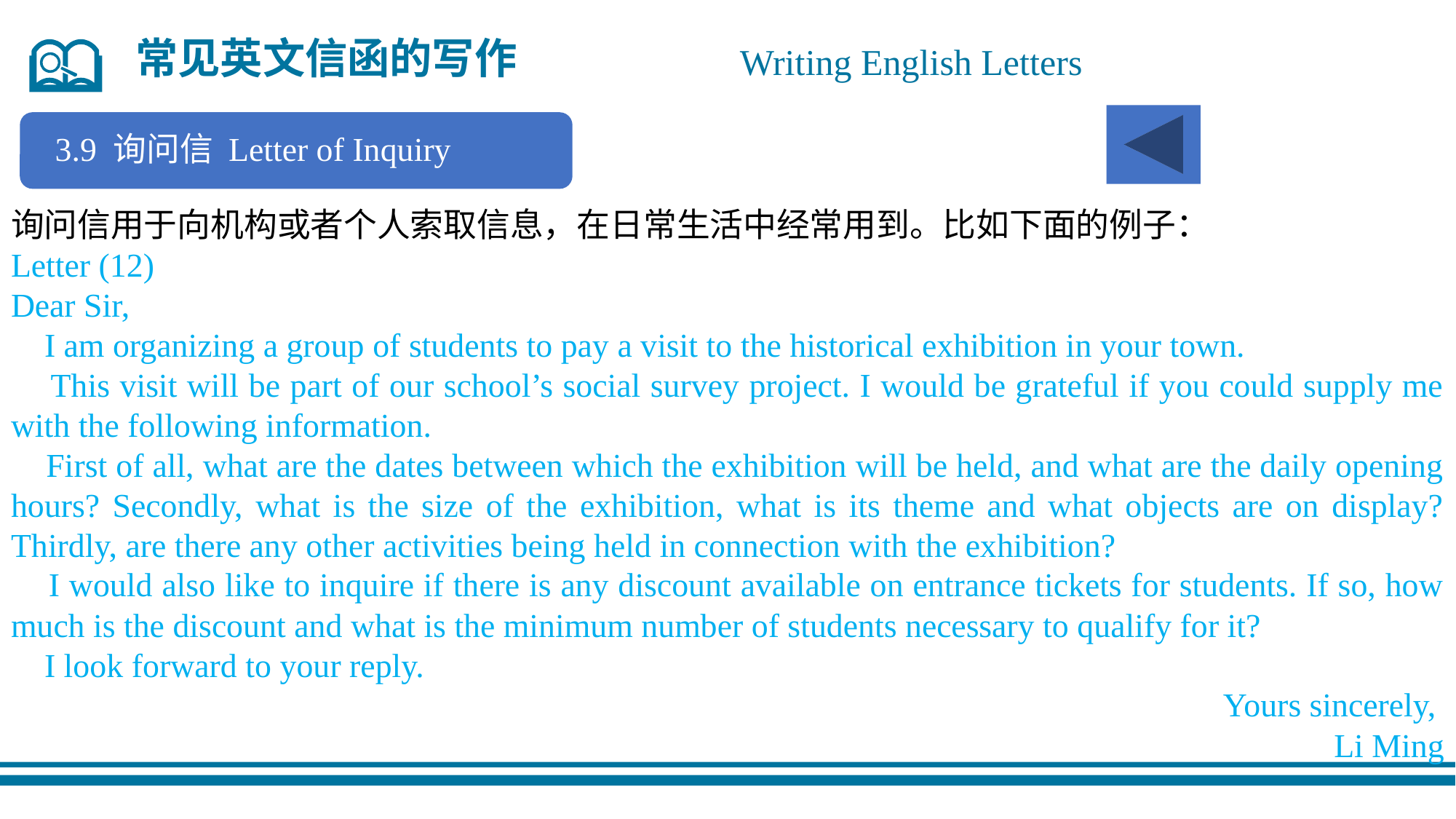

常见英文信函的写作
 Writing English Letters

3.9 询问信 Letter of Inquiry

询问信用于向机构或者个人索取信息，在日常生活中经常用到。比如下面的例子：
Letter (12)
Dear Sir,
    I am organizing a group of students to pay a visit to the historical exhibition in your town.
    This visit will be part of our school’s social survey project. I would be grateful if you could supply me with the following information.
    First of all, what are the dates between which the exhibition will be held, and what are the daily opening hours? Secondly, what is the size of the exhibition, what is its theme and what objects are on display? Thirdly, are there any other activities being held in connection with the exhibition?
    I would also like to inquire if there is any discount available on entrance tickets for students. If so, how much is the discount and what is the minimum number of students necessary to qualify for it?
    I look forward to your reply.
Yours sincerely,
Li Ming